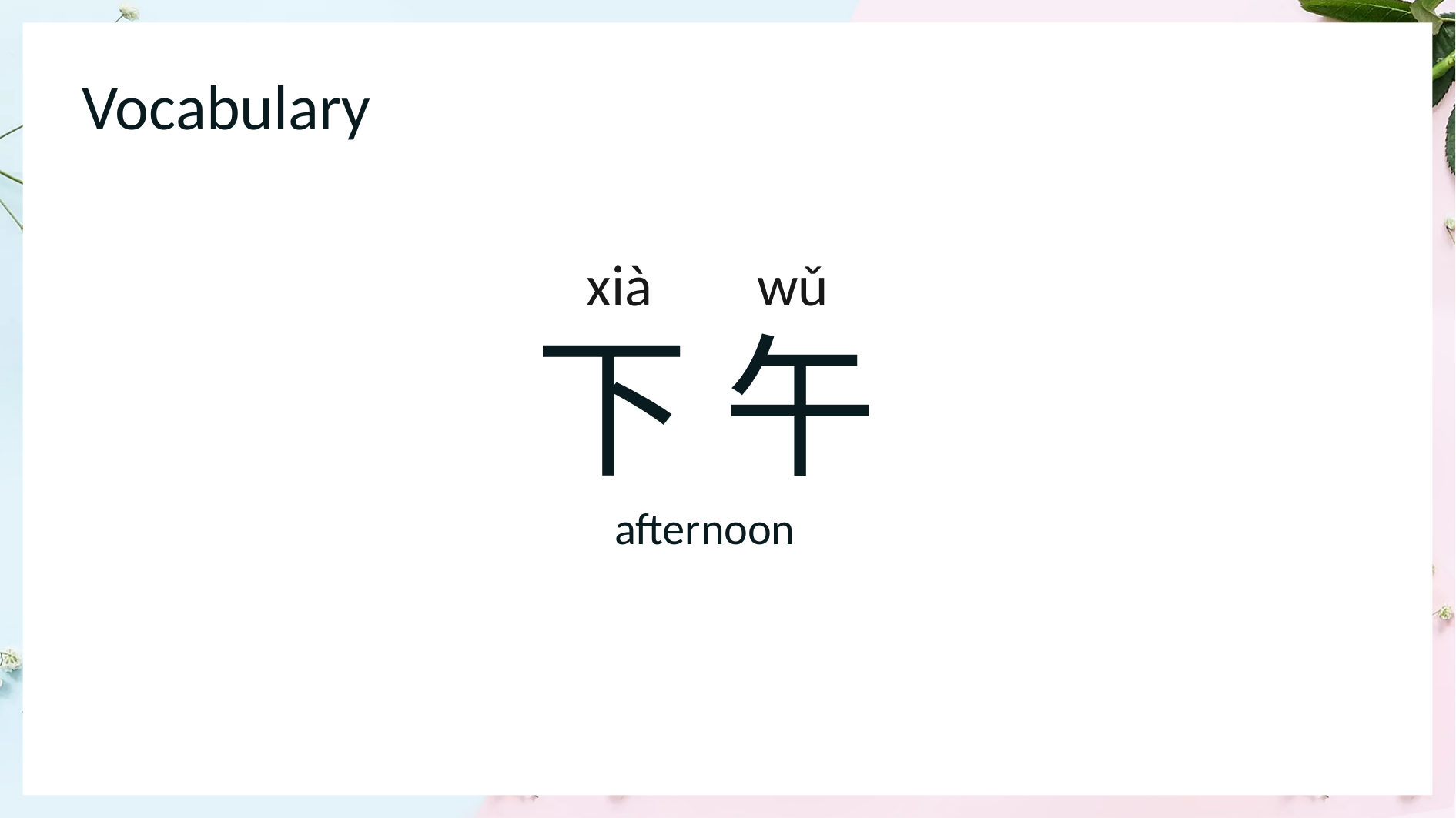

Vocabulary
  xià        wǔ
下 午
1
afternoon